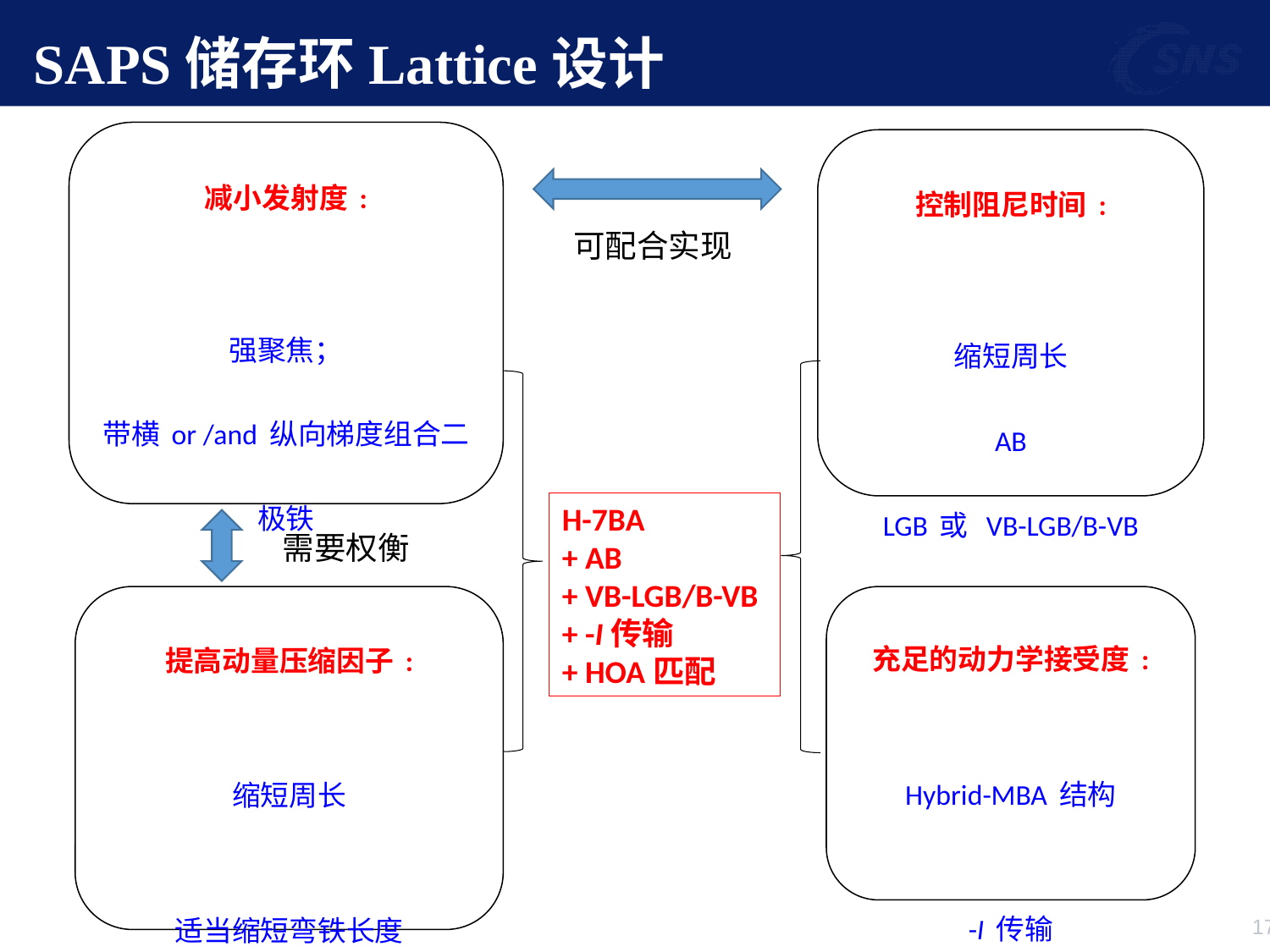

# SAPS储存环Lattice设计
减小发射度:

强聚焦；
带横or /and纵向梯度组合二极铁
（VB、LGB、VB-LGB/B-VB）
  反向偏转二极铁(AB/RB)
控制阻尼时间:

缩短周长
AB
LGB或 VB-LGB/B-VB
增加弯铁强度
增加每圈能量损失

可配合实现

H-7BA
+ AB
+ VB-LGB/B-VB
+ -I传输
+ HOA匹配

需要权衡
提高动量压缩因子:

缩短周长

适当缩短弯铁长度

提高全环色散函数与弯转半径比值

充足的动力学接受度:

Hybrid-MBA结构

-I传输

HOA匹配